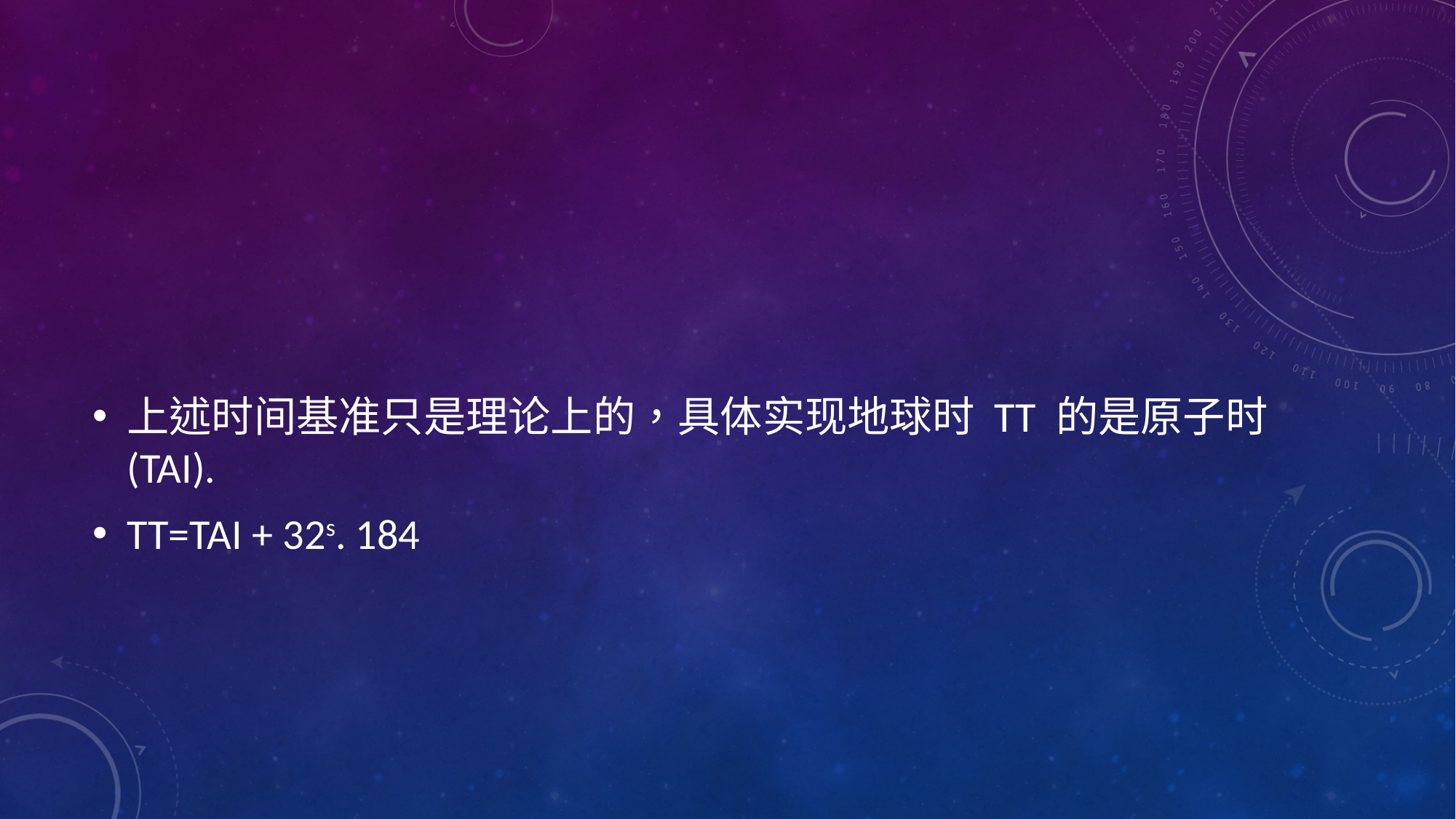

#
上述时间基准只是理论上的，具体实现地球时 TT 的是原子时(TAI).
TT=TAI + 32s. 184